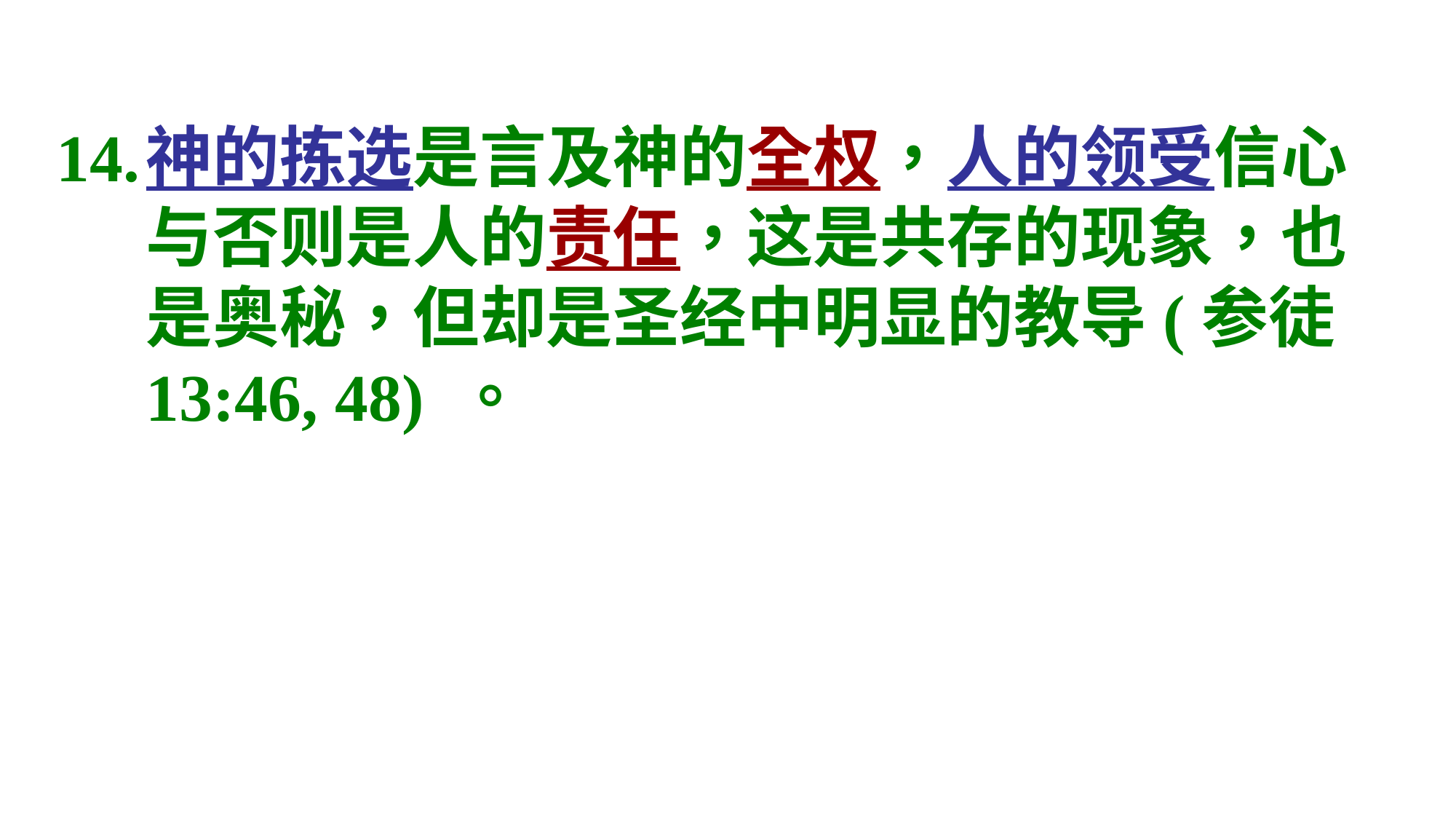

14.	神的拣选是言及神的全权，人的领受信心与否则是人的责任，这是共存的现象，也是奥秘，但却是圣经中明显的教导(参徒13:46, 48) 。